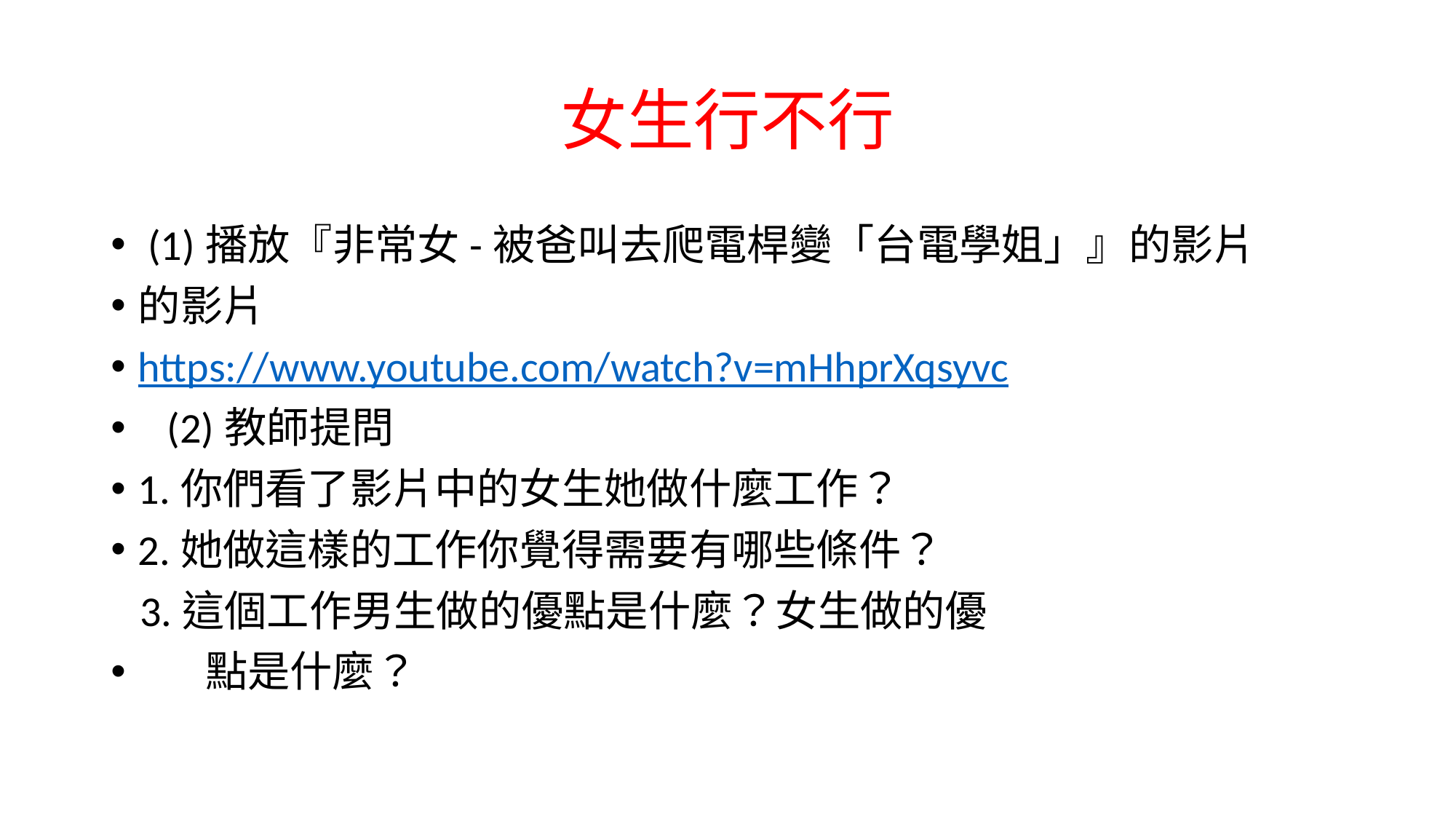

# 女生行不行
 (1)播放『非常女-被爸叫去爬電桿變「台電學姐」』的影片
的影片
https://www.youtube.com/watch?v=mHhprXqsyvc
   (2)教師提問
1.你們看了影片中的女生她做什麼工作？
2.她做這樣的工作你覺得需要有哪些條件？
   3.這個工作男生做的優點是什麼？女生做的優
      點是什麼？